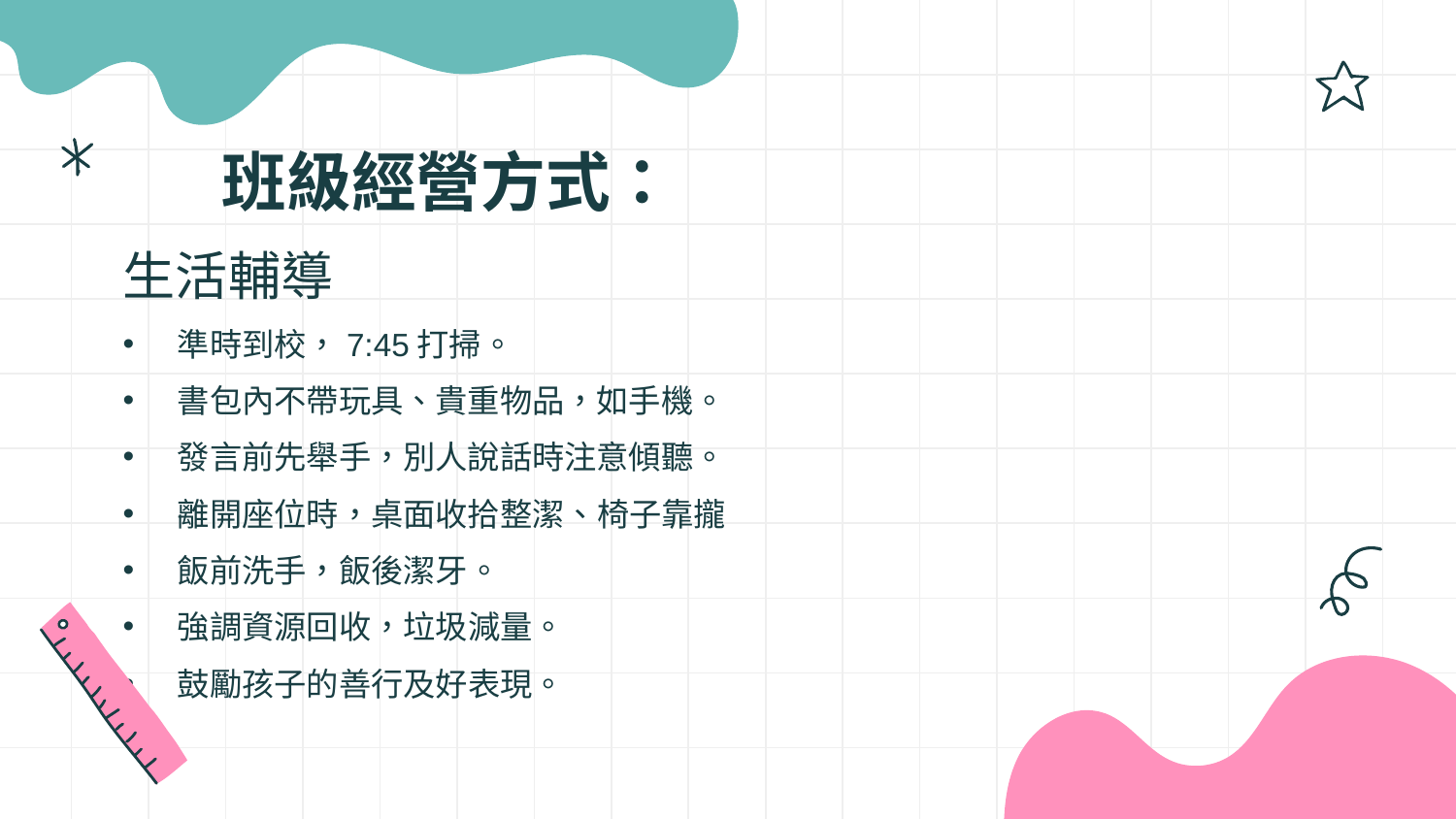

# 班級經營方式：
生活輔導
準時到校，7:45打掃。
書包內不帶玩具、貴重物品，如手機。
發言前先舉手，別人說話時注意傾聽。
離開座位時，桌面收拾整潔、椅子靠攏
飯前洗手，飯後潔牙。
強調資源回收，垃圾減量。
鼓勵孩子的善行及好表現。